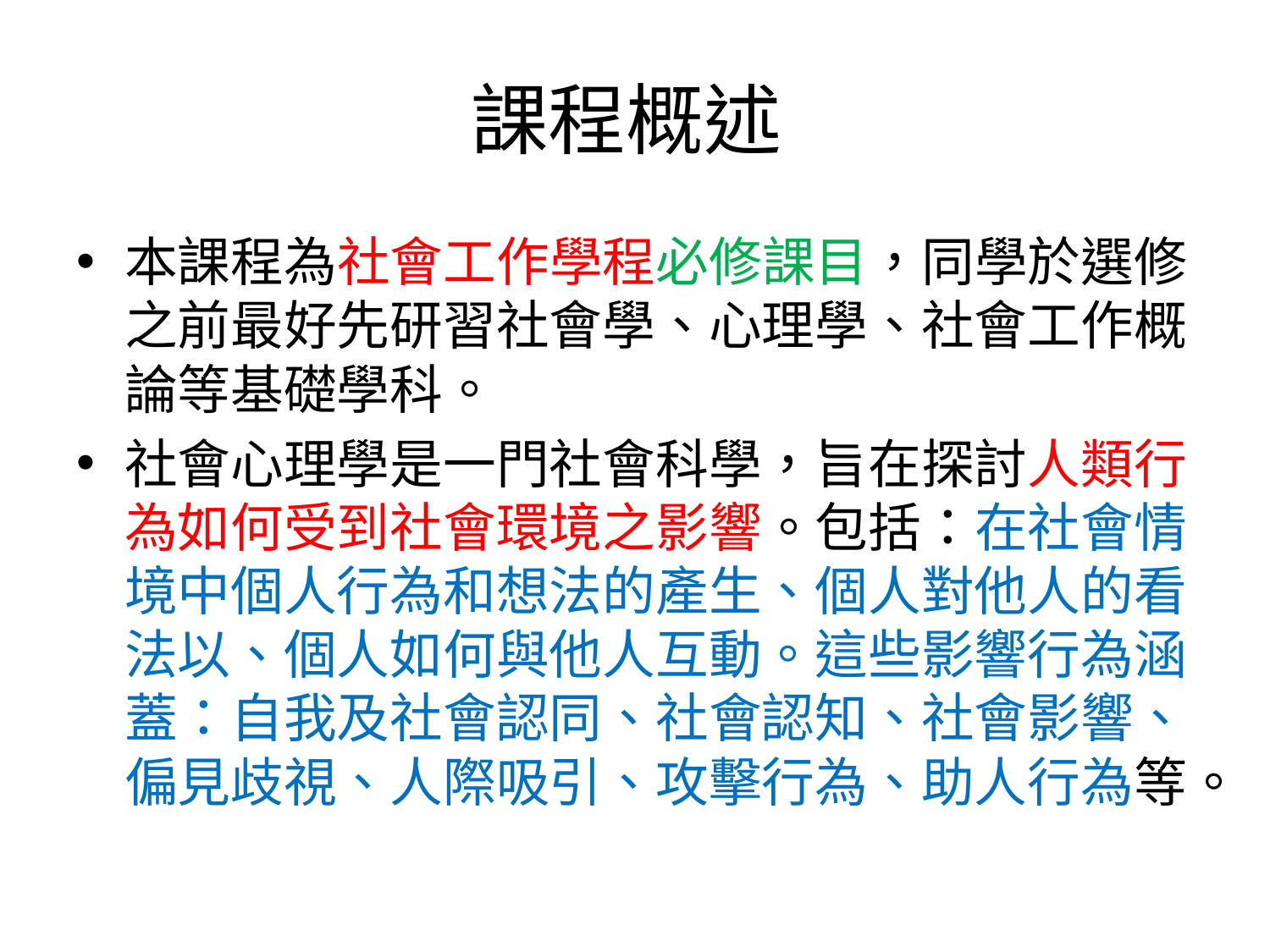

# 課程概述
本課程為社會工作學程必修課目，同學於選修之前最好先研習社會學、心理學、社會工作概論等基礎學科。
社會心理學是一門社會科學，旨在探討人類行為如何受到社會環境之影響。包括：在社會情境中個人行為和想法的產生、個人對他人的看法以、個人如何與他人互動。這些影響行為涵蓋：自我及社會認同、社會認知、社會影響、偏見歧視、人際吸引、攻擊行為、助人行為等。